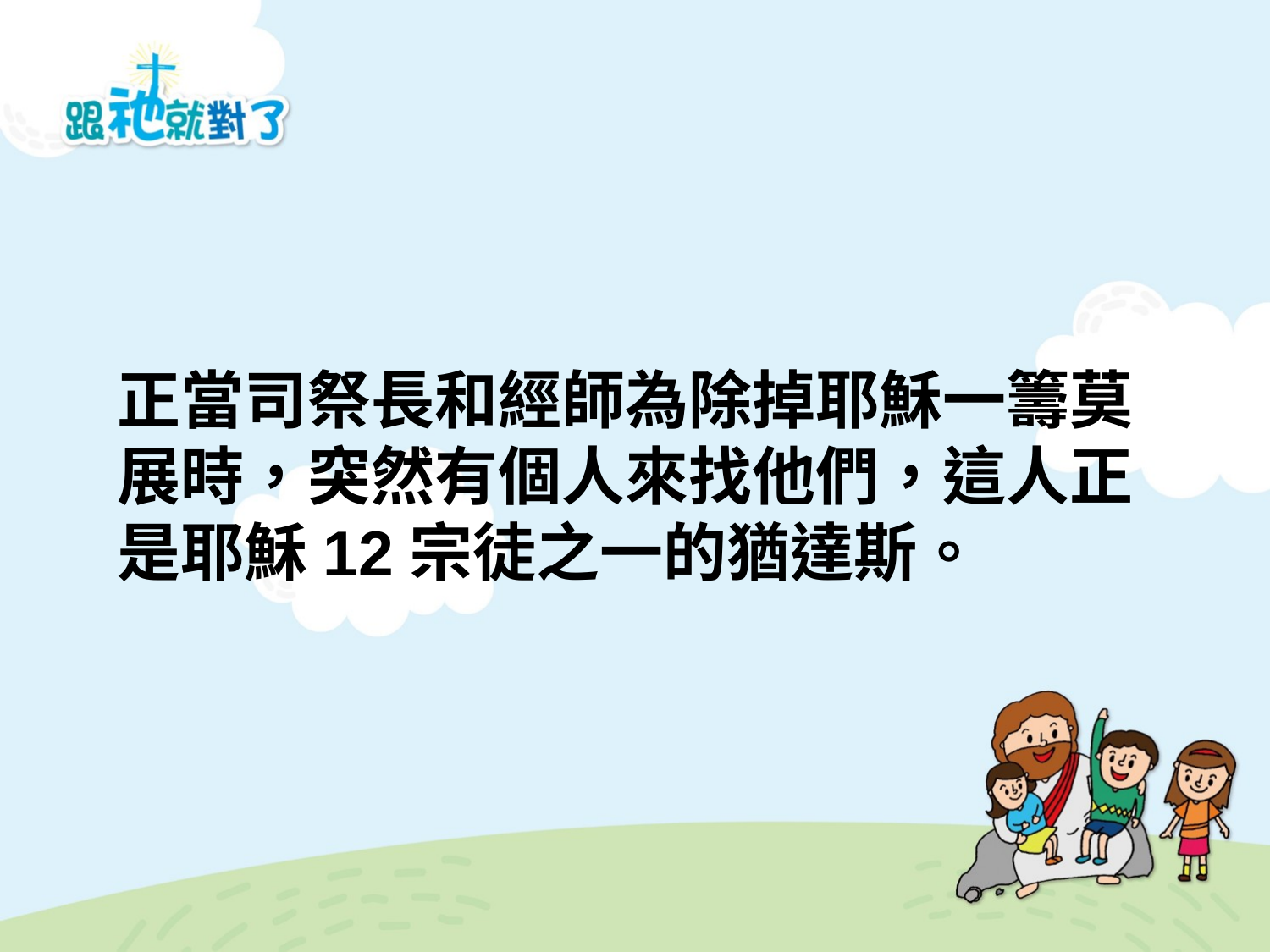

正當司祭長和經師為除掉耶穌一籌莫展時，突然有個人來找他們，這人正是耶穌12宗徒之一的猶達斯。